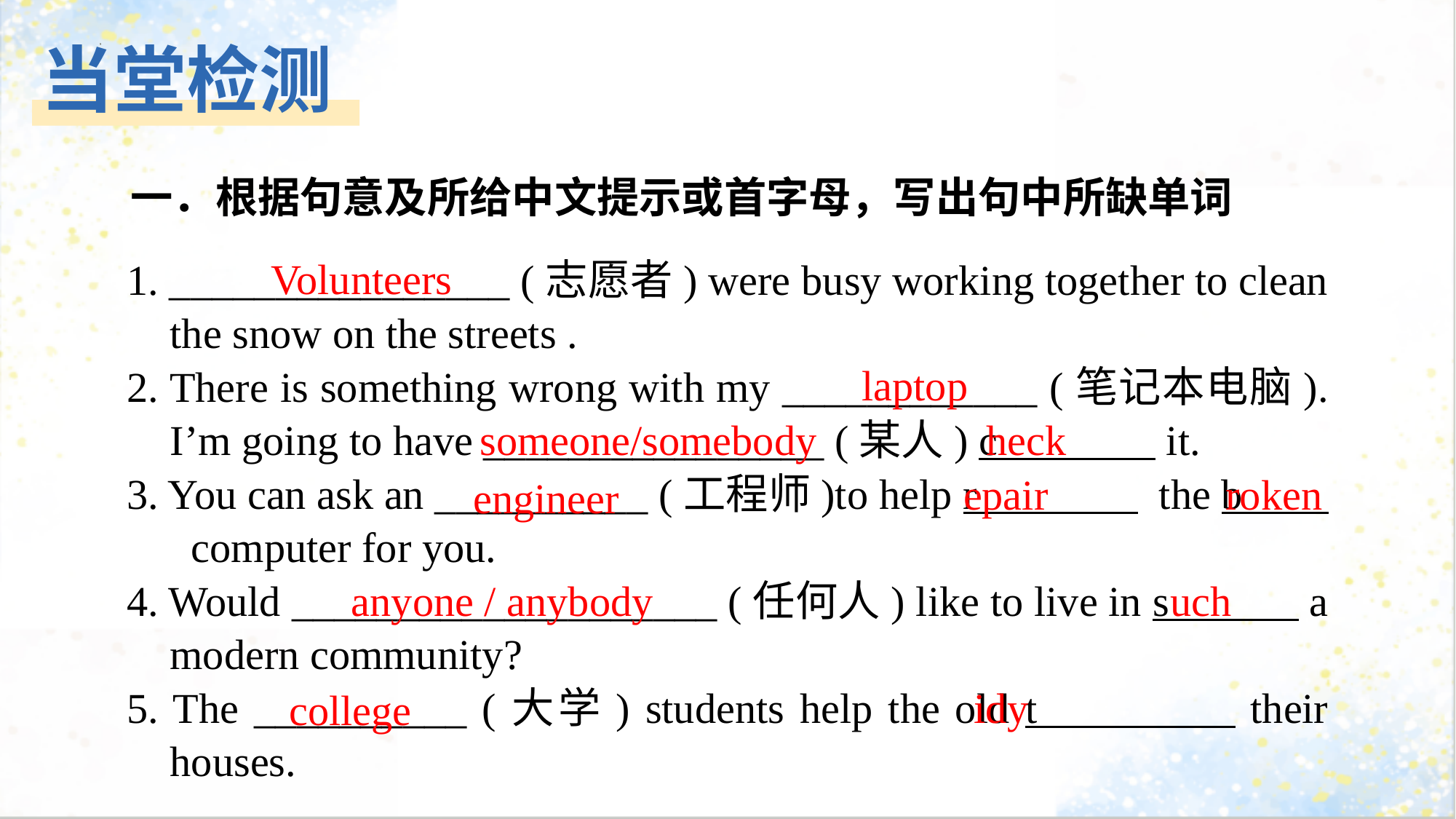

当堂检测

一．根据句意及所给中文提示或首字母，写出句中所缺单词
1. ________________ (志愿者) were busy working together to clean the snow on the streets .
2. There is something wrong with my ____________ (笔记本电脑). I’m going to have ________________ (某人) c                it.
3. You can ask an __________ (工程师)to help r               . the b         . computer for you.
4. Would ____________________ (任何人) like to live in s             a modern community?
5. The __________ (大学) students help the old t              their houses.
Volunteers
laptop
heck
someone/somebody
epair
roken
engineer
anyone / anybody
uch
idy
college